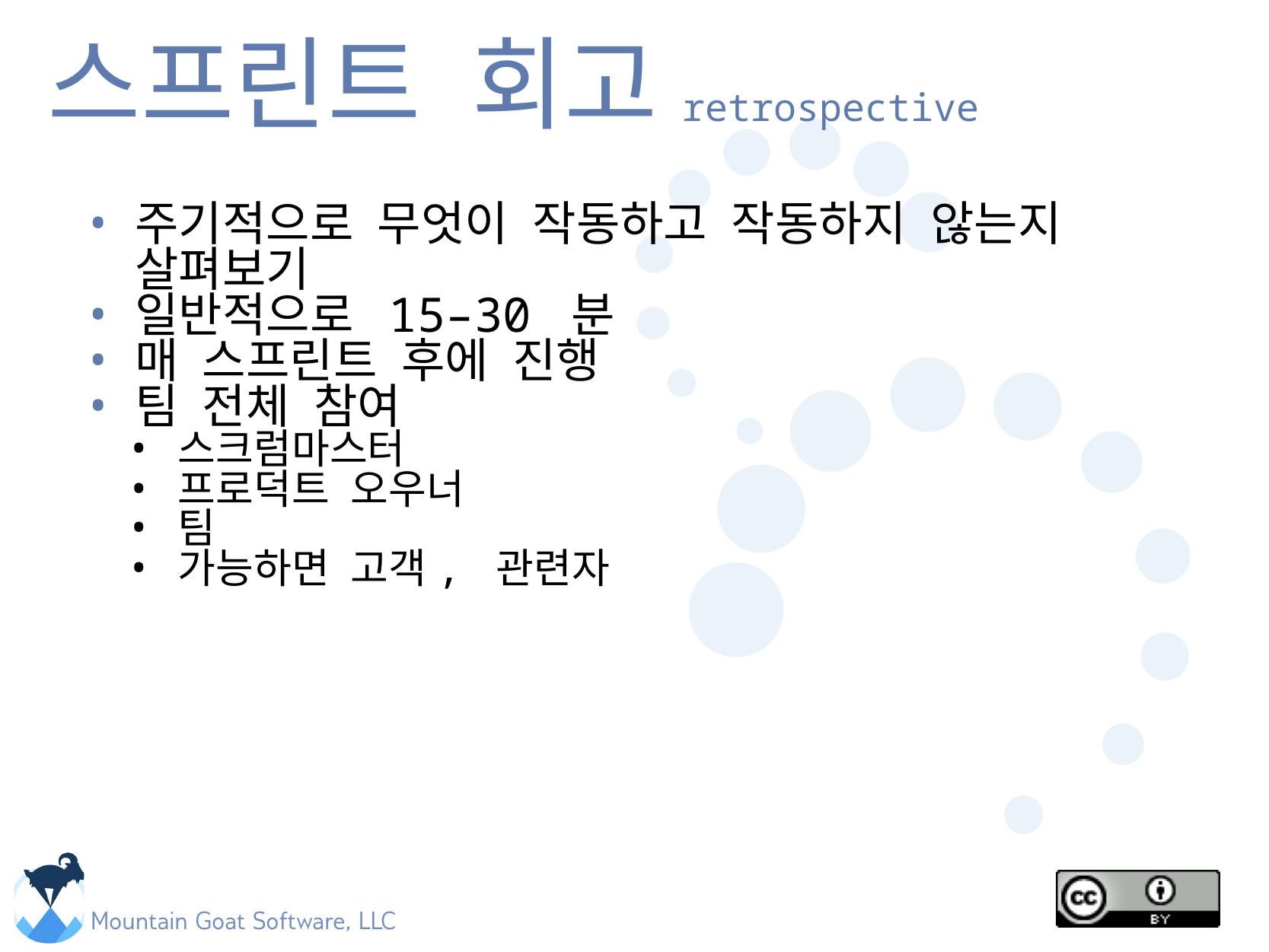

# 스프린트 회고retrospective
주기적으로 무엇이 작동하고 작동하지 않는지 살펴보기
일반적으로 15–30 분
매 스프린트 후에 진행
팀 전체 참여
스크럼마스터
프로덕트 오우너
팀
가능하면 고객, 관련자